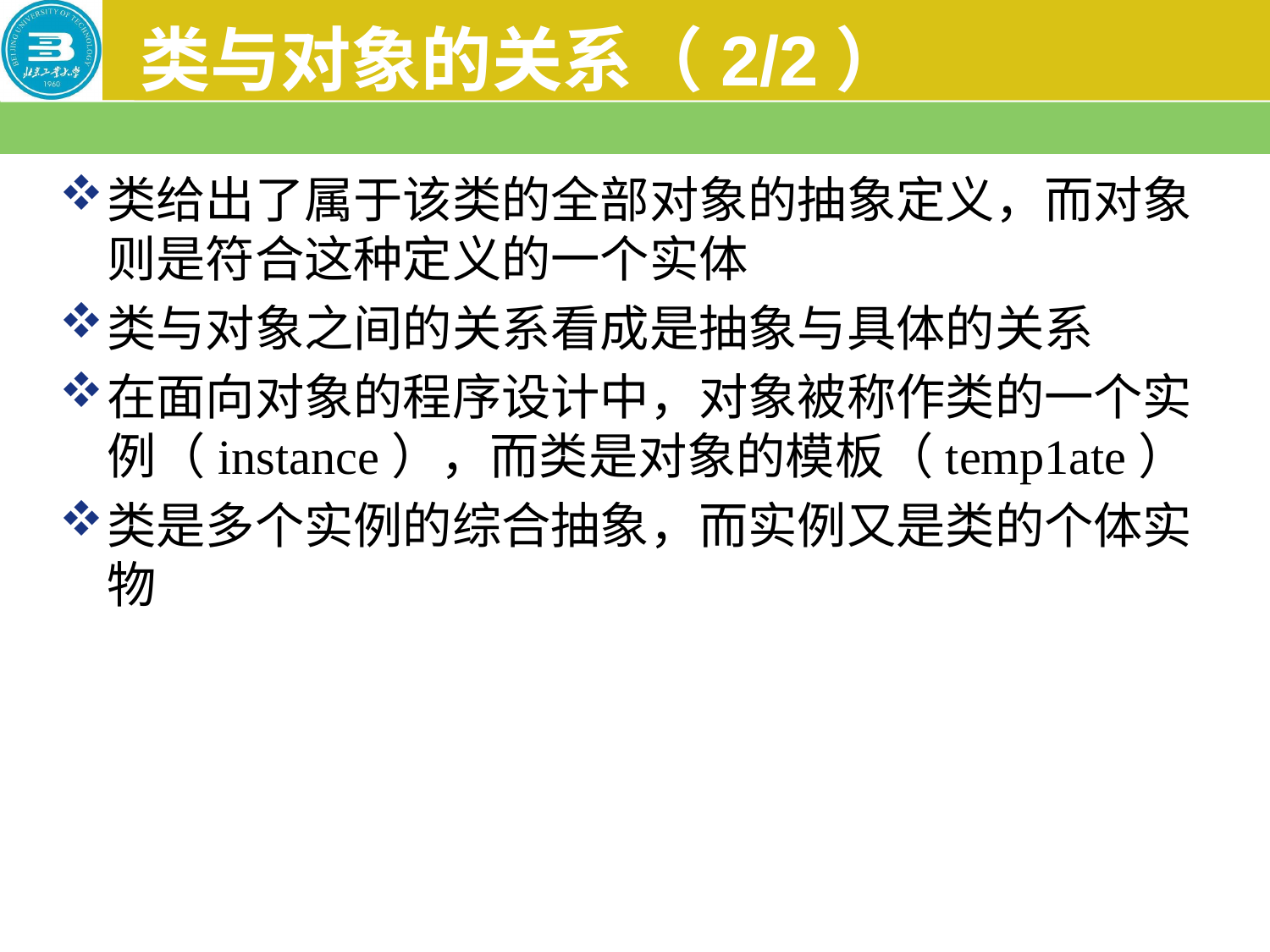

# 类与对象的关系（2/2）
类给出了属于该类的全部对象的抽象定义，而对象则是符合这种定义的一个实体
类与对象之间的关系看成是抽象与具体的关系
在面向对象的程序设计中，对象被称作类的一个实例（instance），而类是对象的模板（temp1ate）
类是多个实例的综合抽象，而实例又是类的个体实物